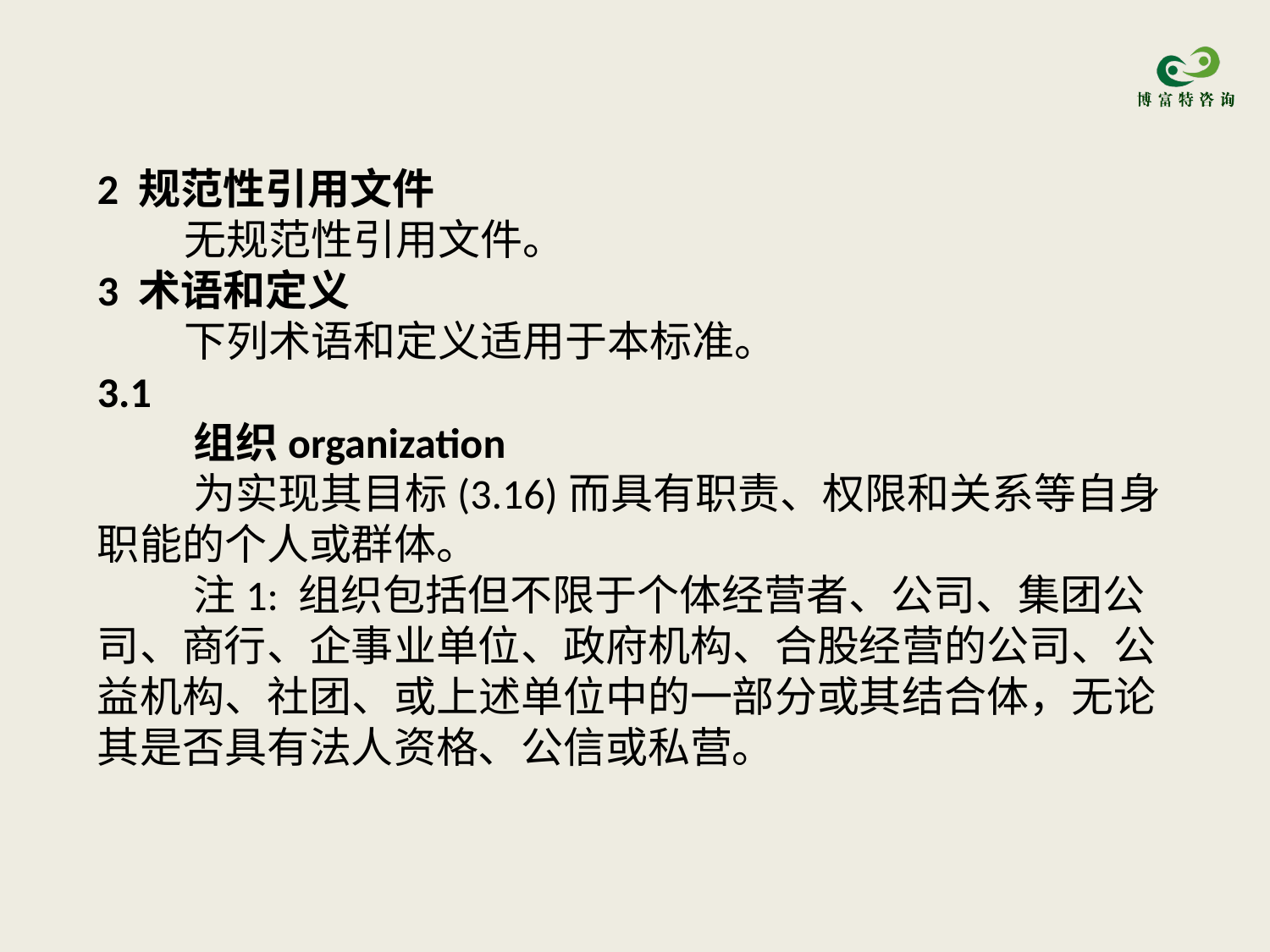

2 规范性引用文件
        无规范性引用文件。
3 术语和定义
        下列术语和定义适用于本标准。
3.1
         组织organization
         为实现其目标(3.16)而具有职责、权限和关系等自身职能的个人或群体。
         注1: 组织包括但不限于个体经营者、公司、集团公司、商行、企事业单位、政府机构、合股经营的公司、公益机构、社团、或上述单位中的一部分或其结合体，无论其是否具有法人资格、公信或私营。